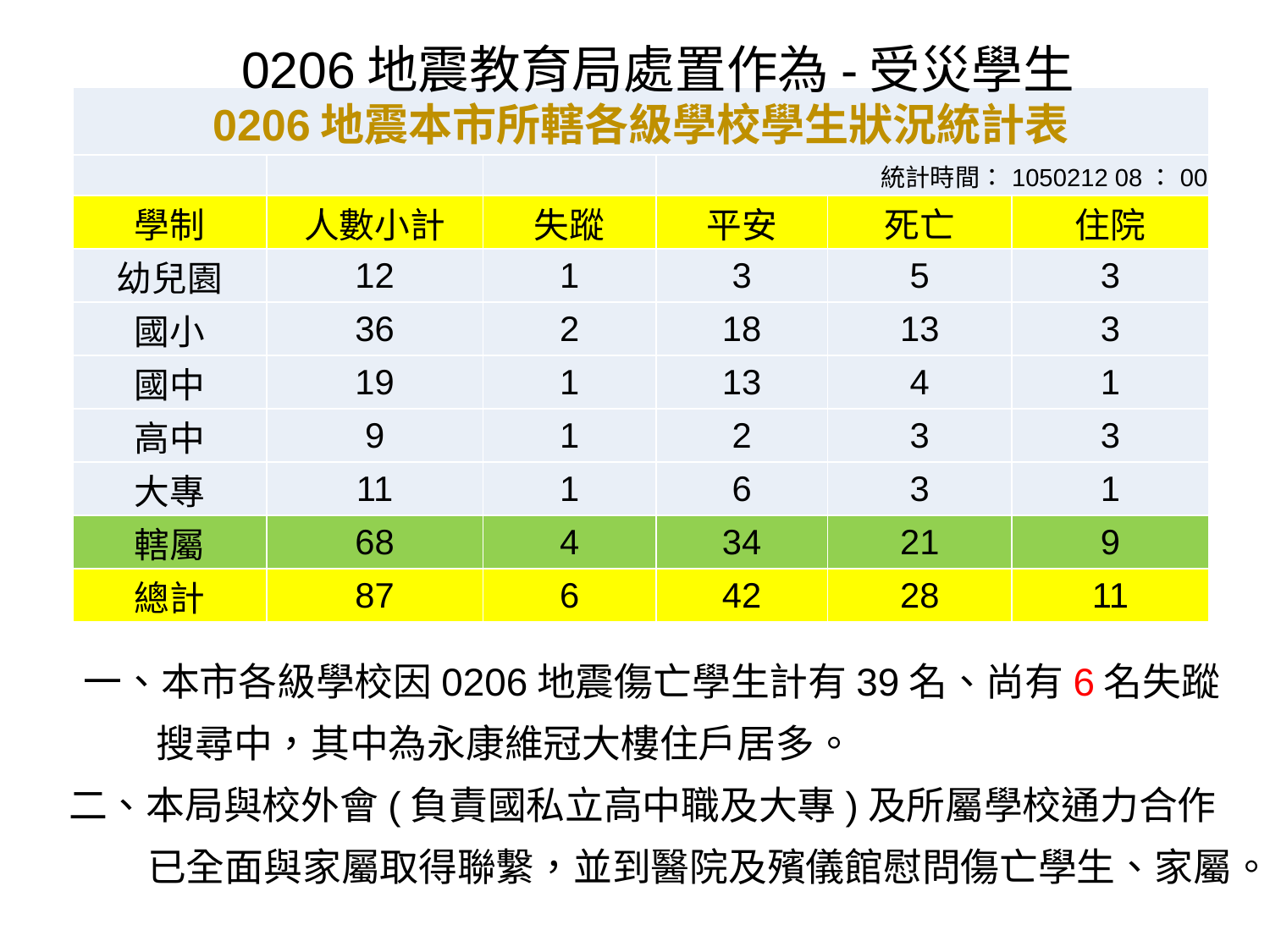

0206地震教育局處置作為-受災學生
| 0206地震本市所轄各級學校學生狀況統計表 |  |  |  |  |  |
| --- | --- | --- | --- | --- | --- |
|  |  |  | 統計時間：1050212 08：00 |  |  |
| 學制 | 人數小計 | 失蹤 | 平安 | 死亡 | 住院 |
| 幼兒園 | 12 | 1 | 3 | 5 | 3 |
| 國小 | 36 | 2 | 18 | 13 | 3 |
| 國中 | 19 | 1 | 13 | 4 | 1 |
| 高中 | 9 | 1 | 2 | 3 | 3 |
| 大專 | 11 | 1 | 6 | 3 | 1 |
| 轄屬 | 68 | 4 | 34 | 21 | 9 |
| 總計 | 87 | 6 | 42 | 28 | 11 |
 一、本市各級學校因0206地震傷亡學生計有39名、尚有6名失蹤
         搜尋中，其中為永康維冠大樓住戶居多。
二、本局與校外會(負責國私立高中職及大專)及所屬學校通力合作
        已全面與家屬取得聯繫，並到醫院及殯儀館慰問傷亡學生、家屬。